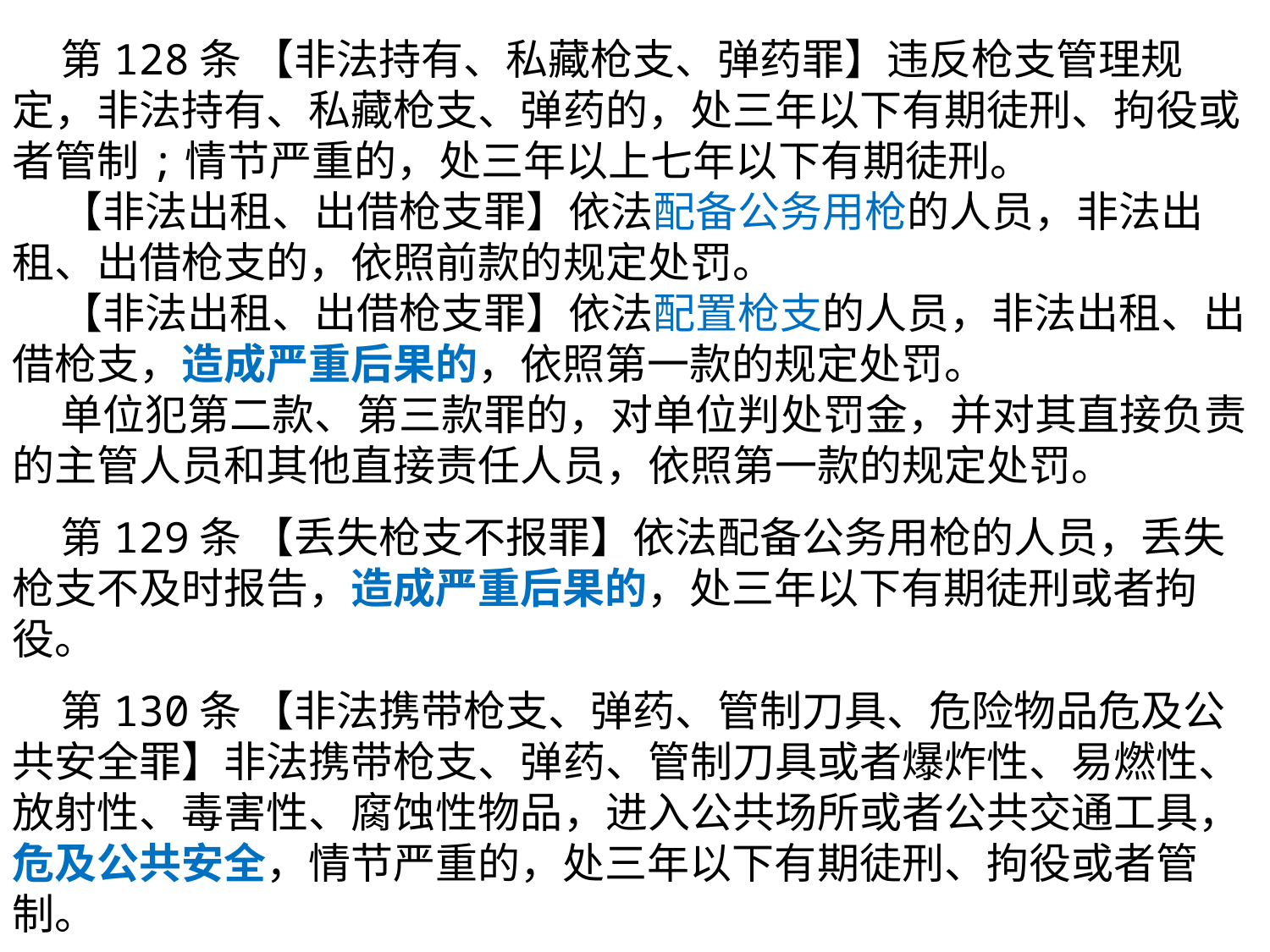

第128条 【非法持有、私藏枪支、弹药罪】违反枪支管理规定，非法持有、私藏枪支、弹药的，处三年以下有期徒刑、拘役或者管制;情节严重的，处三年以上七年以下有期徒刑。
    【非法出租、出借枪支罪】依法配备公务用枪的人员，非法出租、出借枪支的，依照前款的规定处罚。
    【非法出租、出借枪支罪】依法配置枪支的人员，非法出租、出借枪支，造成严重后果的，依照第一款的规定处罚。
    单位犯第二款、第三款罪的，对单位判处罚金，并对其直接负责的主管人员和其他直接责任人员，依照第一款的规定处罚。

    第129条 【丢失枪支不报罪】依法配备公务用枪的人员，丢失枪支不及时报告，造成严重后果的，处三年以下有期徒刑或者拘役。

    第130条 【非法携带枪支、弹药、管制刀具、危险物品危及公共安全罪】非法携带枪支、弹药、管制刀具或者爆炸性、易燃性、放射性、毒害性、腐蚀性物品，进入公共场所或者公共交通工具，危及公共安全，情节严重的，处三年以下有期徒刑、拘役或者管制。